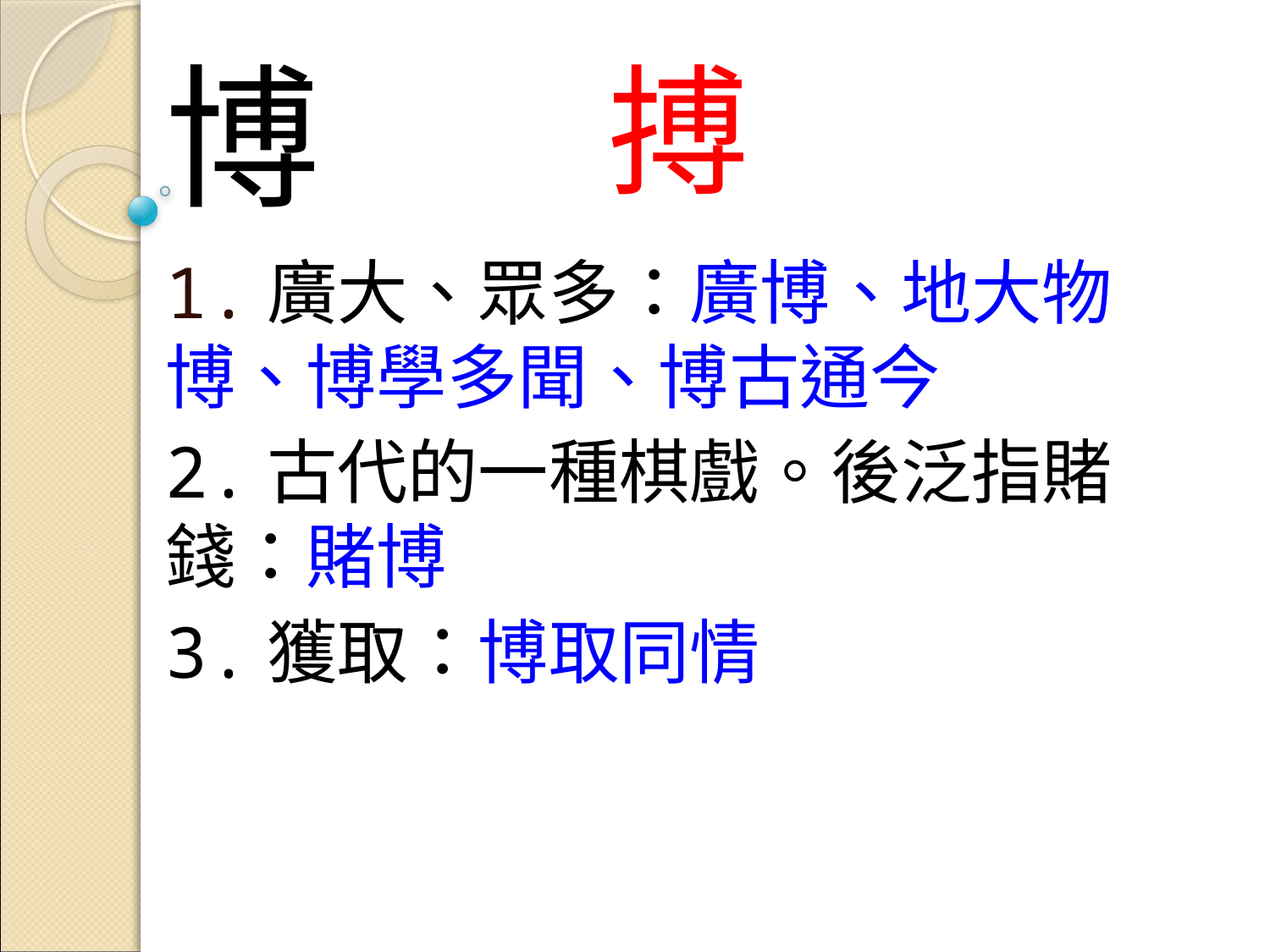

博
# 搏
1.廣大、眾多：廣博、地大物博、博學多聞、博古通今
2.古代的一種棋戲。後泛指賭錢：賭博
3.獲取：博取同情